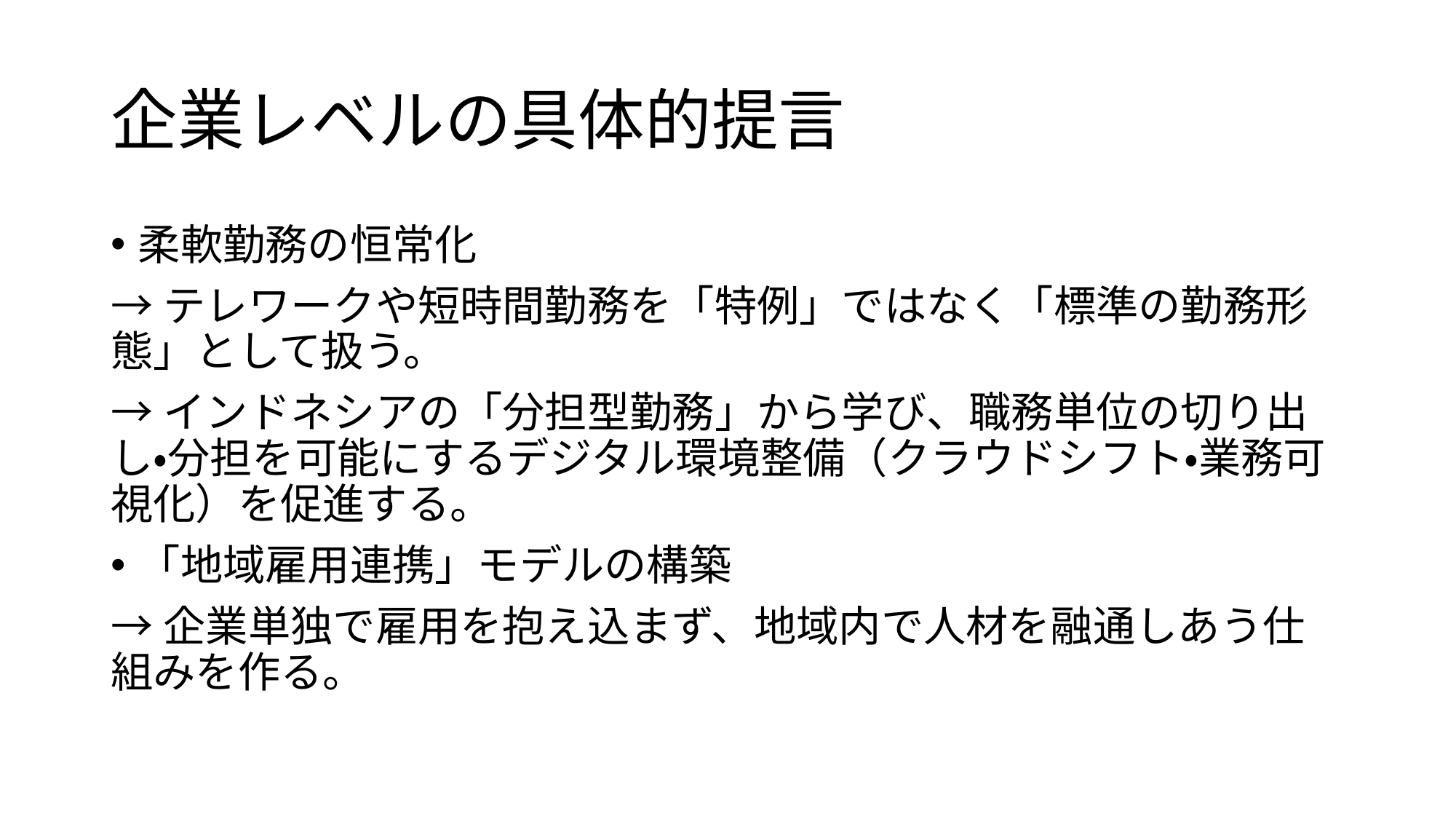

# 企業レベルの具体的提言
柔軟勤務の恒常化
→テレワークや短時間勤務を「特例」ではなく「標準の勤務形態」として扱う。
→インドネシアの「分担型勤務」から学び、職務単位の切り出し・分担を可能にするデジタル環境整備（クラウドシフト・業務可視化）を促進する。
「地域雇用連携」モデルの構築
→企業単独で雇用を抱え込まず、地域内で人材を融通しあう仕組みを作る。